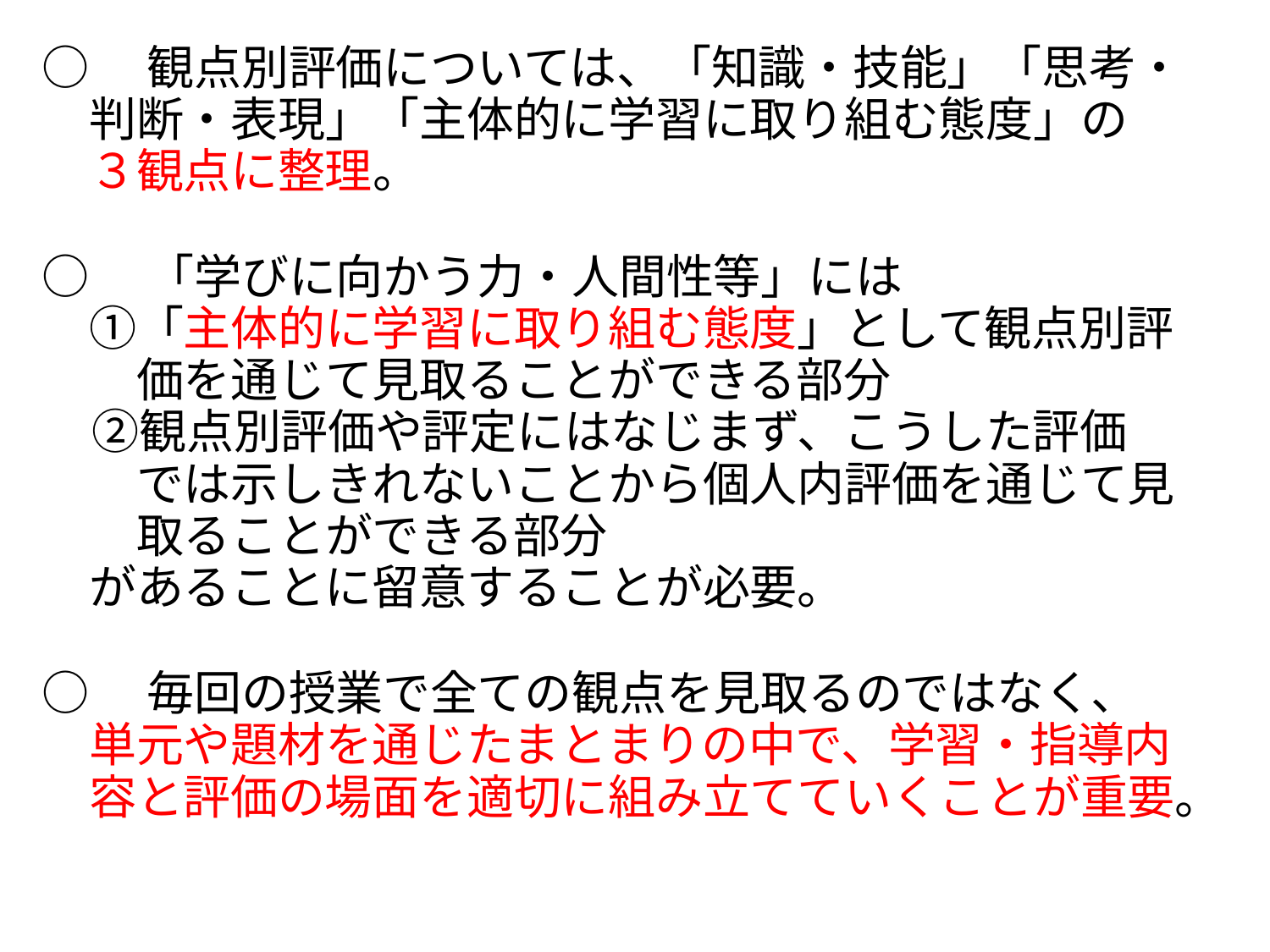

○　観点別評価については、「知識・技能」「思考・
　判断・表現」「主体的に学習に取り組む態度」の
　３観点に整理。

○　「学びに向かう力・人間性等」には
　①「主体的に学習に取り組む態度」として観点別評
　　価を通じて見取ることができる部分
　②観点別評価や評定にはなじまず、こうした評価
　　では示しきれないことから個人内評価を通じて見
　　取ることができる部分
　があることに留意することが必要。

○　毎回の授業で全ての観点を見取るのではなく、
　単元や題材を通じたまとまりの中で、学習・指導内
　容と評価の場面を適切に組み立てていくことが重要。